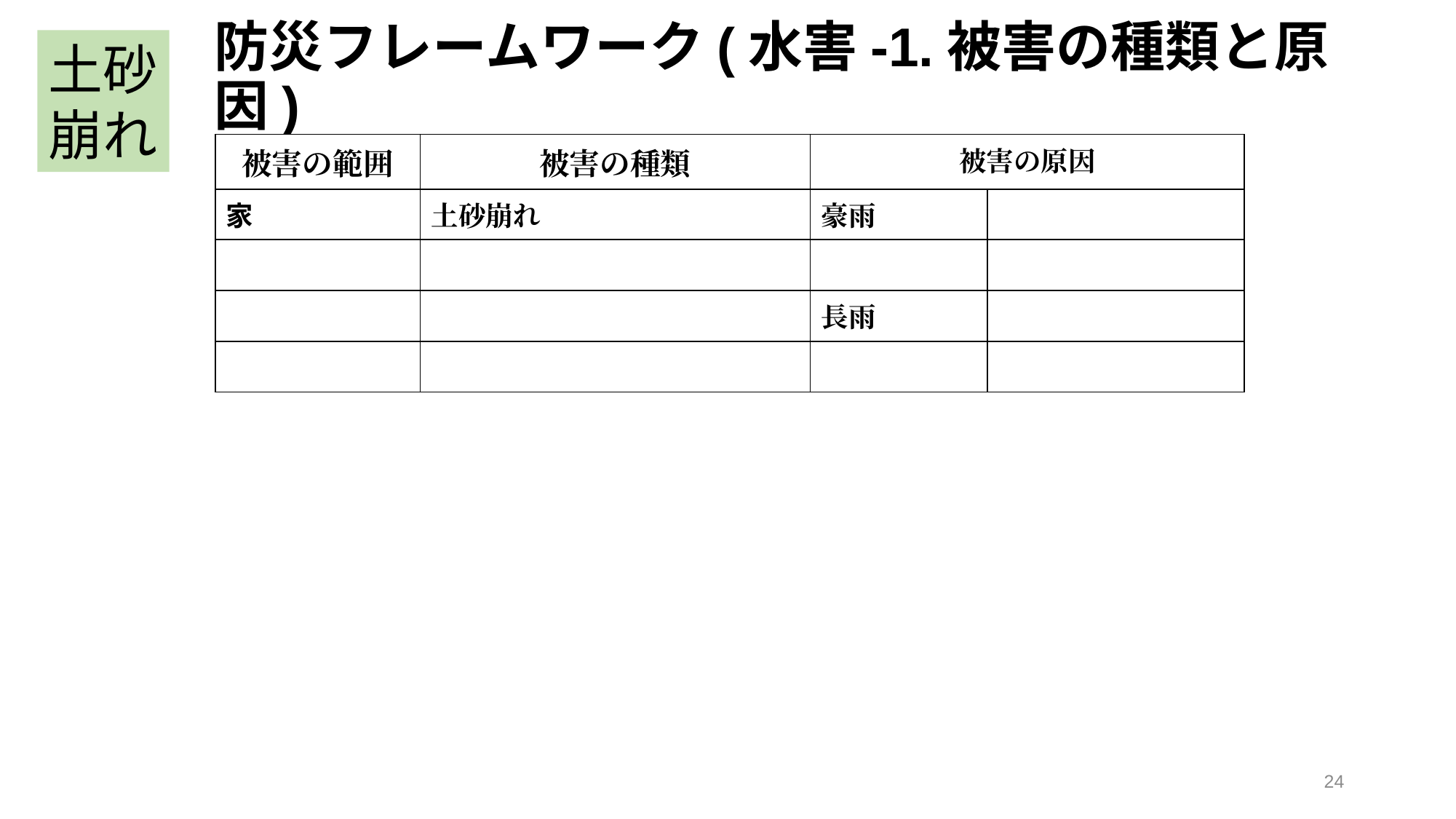

# 防災フレームワーク(水害-1.被害の種類と原因)
土砂崩れ
| 被害の範囲 | 被害の種類 | 被害の原因 |  |
| --- | --- | --- | --- |
| 家 | 土砂崩れ | 豪雨 |  |
|  |  |  |  |
|  |  | 長雨 |  |
|  |  |  |  |
24